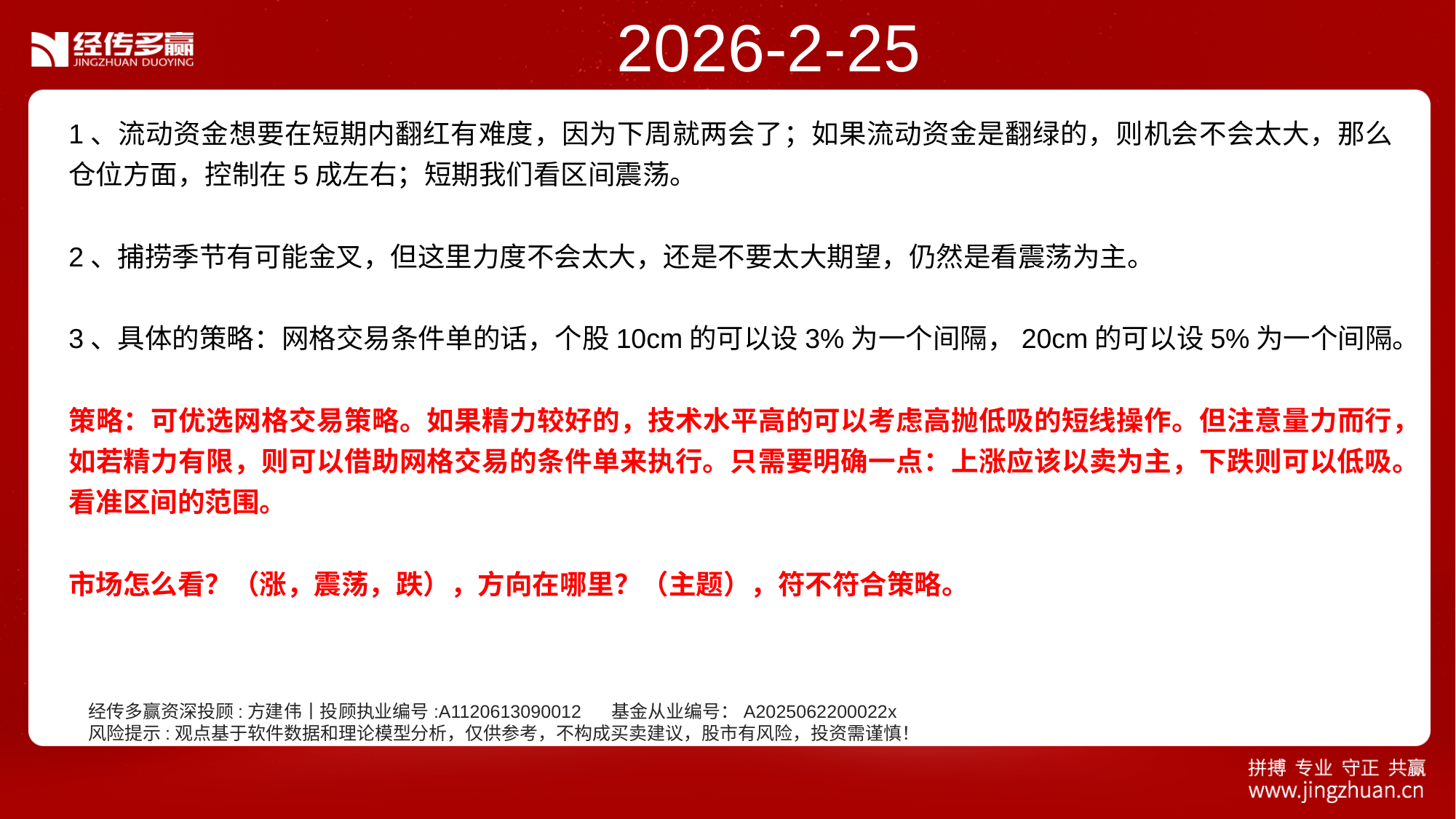

2026-2-25
1、流动资金想要在短期内翻红有难度，因为下周就两会了；如果流动资金是翻绿的，则机会不会太大，那么仓位方面，控制在5成左右；短期我们看区间震荡。

2、捕捞季节有可能金叉，但这里力度不会太大，还是不要太大期望，仍然是看震荡为主。

3、具体的策略：网格交易条件单的话，个股10cm的可以设3%为一个间隔，20cm的可以设5%为一个间隔。

策略：可优选网格交易策略。如果精力较好的，技术水平高的可以考虑高抛低吸的短线操作。但注意量力而行，如若精力有限，则可以借助网格交易的条件单来执行。只需要明确一点：上涨应该以卖为主，下跌则可以低吸。看准区间的范围。

市场怎么看？（涨，震荡，跌），方向在哪里？（主题），符不符合策略。